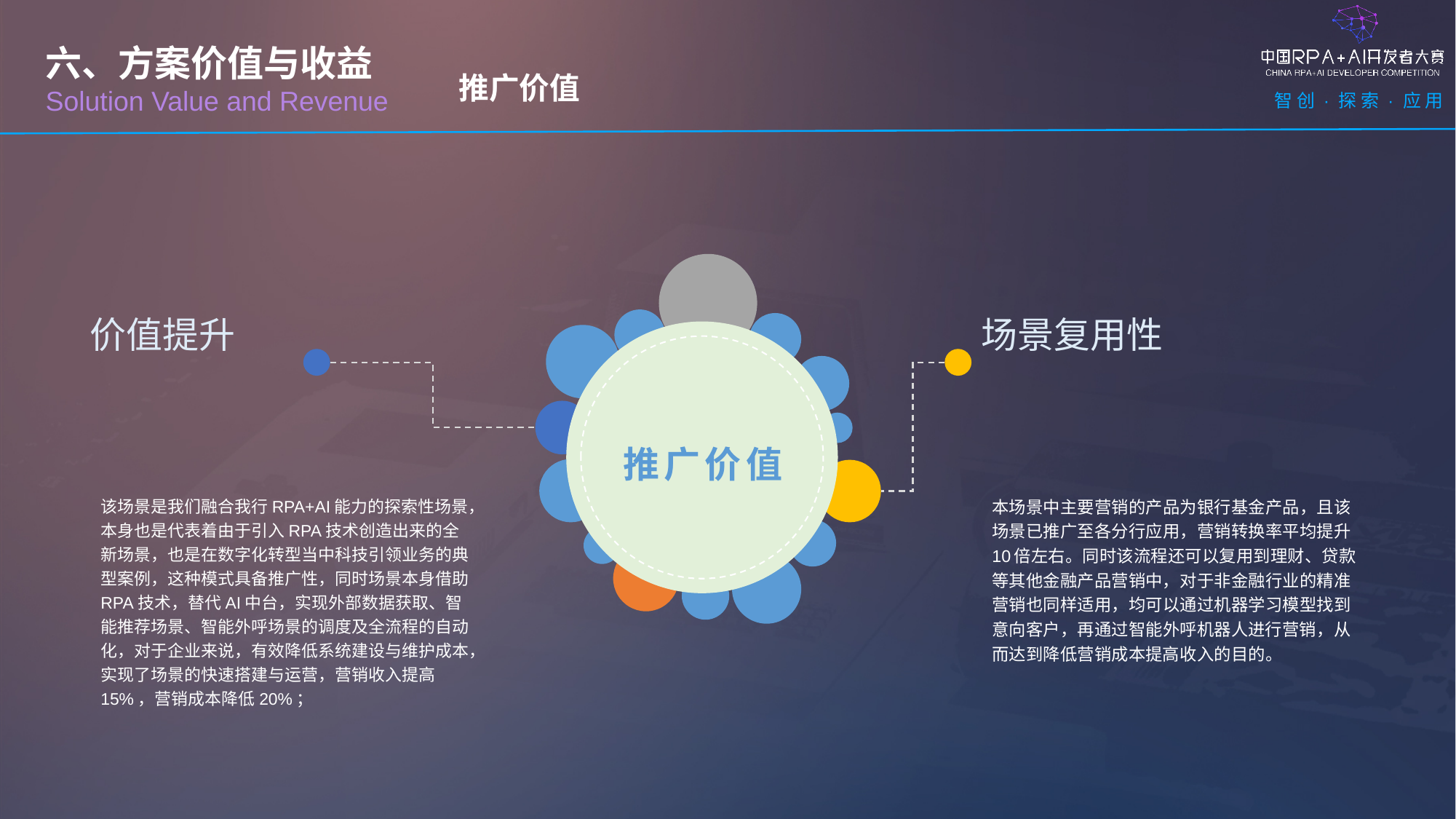

六、方案价值与收益
Solution Value and Revenue
推广价值

价值提升
场景复用性

推广价值

该场景是我们融合我行RPA+AI能力的探索性场景，本身也是代表着由于引入RPA技术创造出来的全新场景，也是在数字化转型当中科技引领业务的典型案例，这种模式具备推广性，同时场景本身借助RPA技术，替代AI中台，实现外部数据获取、智能推荐场景、智能外呼场景的调度及全流程的自动化，对于企业来说，有效降低系统建设与维护成本，实现了场景的快速搭建与运营，营销收入提高15%，营销成本降低20%；
本场景中主要营销的产品为银行基金产品，且该场景已推广至各分行应用，营销转换率平均提升10倍左右。同时该流程还可以复用到理财、贷款等其他金融产品营销中，对于非金融行业的精准营销也同样适用，均可以通过机器学习模型找到意向客户，再通过智能外呼机器人进行营销，从而达到降低营销成本提高收入的目的。